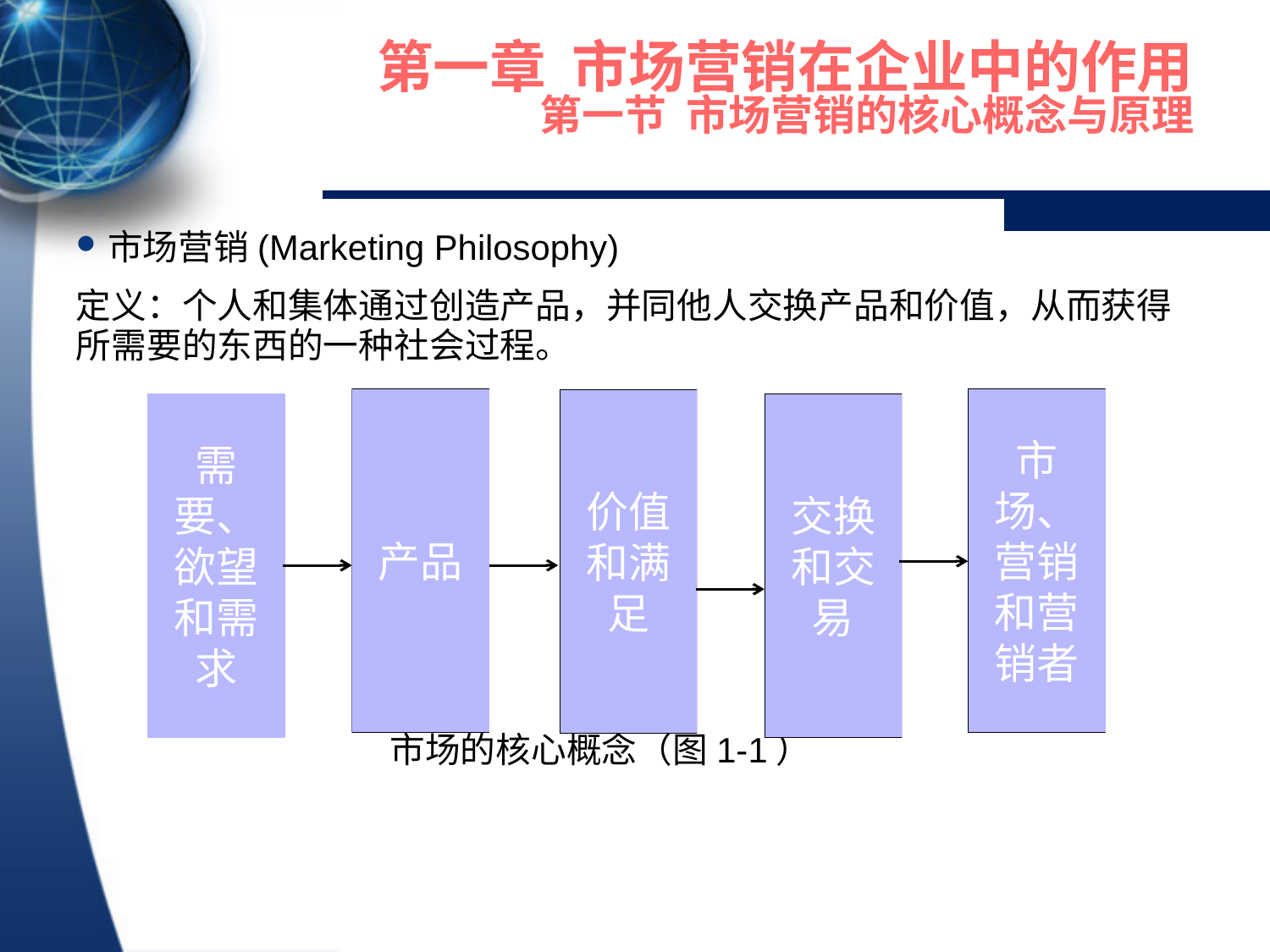

# 第一章  市场营销在企业中的作用 第一节  市场营销的核心概念与原理
市场营销(Marketing Philosophy)
定义：个人和集体通过创造产品，并同他人交换产品和价值，从而获得所需要的东西的一种社会过程。

                                       市场的核心概念（图1-1）
市场、营销和营销者
产品
价值和满足
需要、欲望和需求
交换和交易